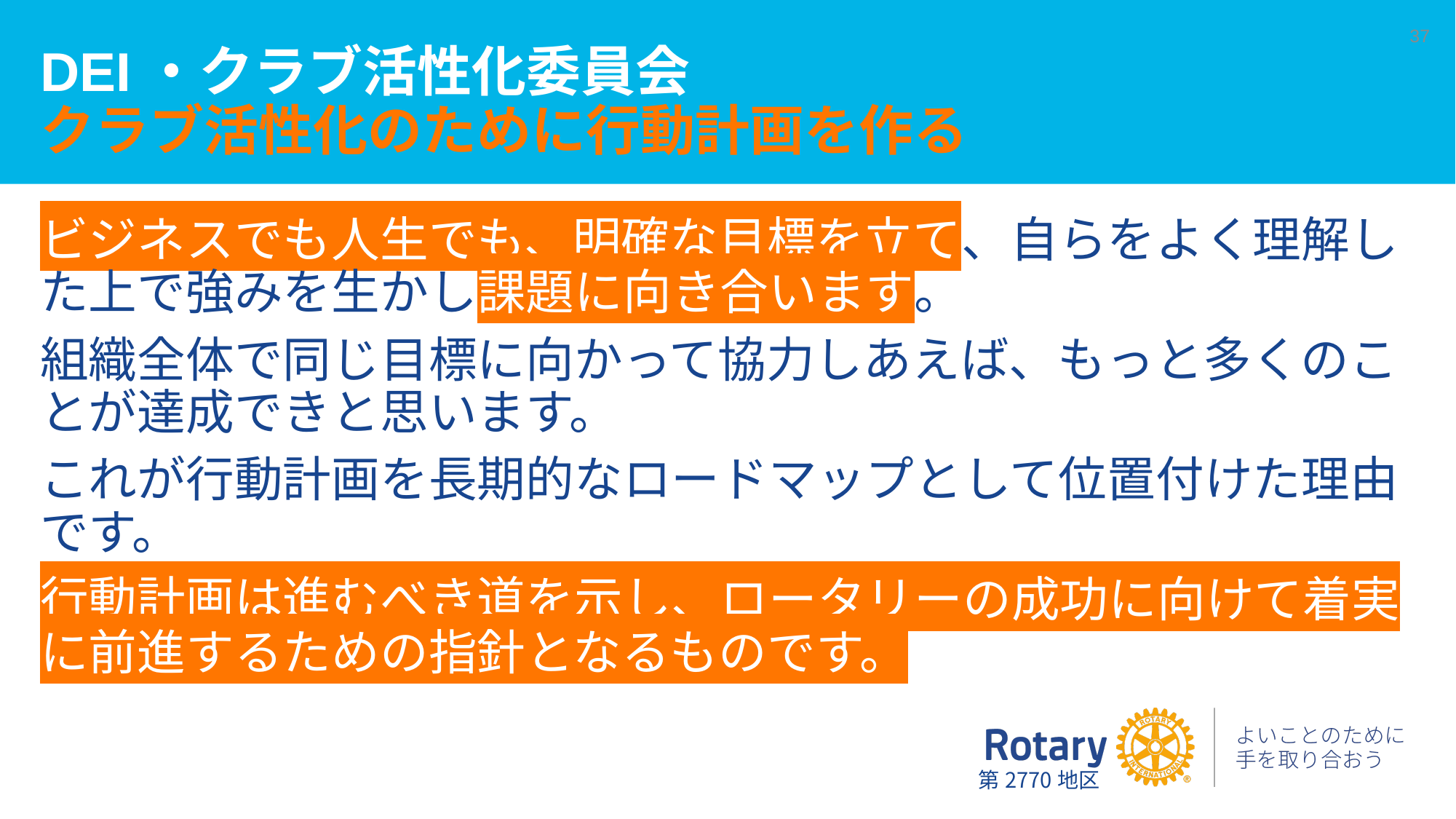

37
# DEI・クラブ活性化委員会 クラブ活性化のために行動計画を作る
ビジネスでも人生でも、明確な目標を立て、自らをよく理解した上で強みを生かし課題に向き合います。
組織全体で同じ目標に向かって協力しあえば、もっと多くのことが達成できと思います。
これが行動計画を長期的なロードマップとして位置付けた理由です。
行動計画は進むべき道を示し、ロータリーの成功に向けて着実に前進するための指針となるものです。